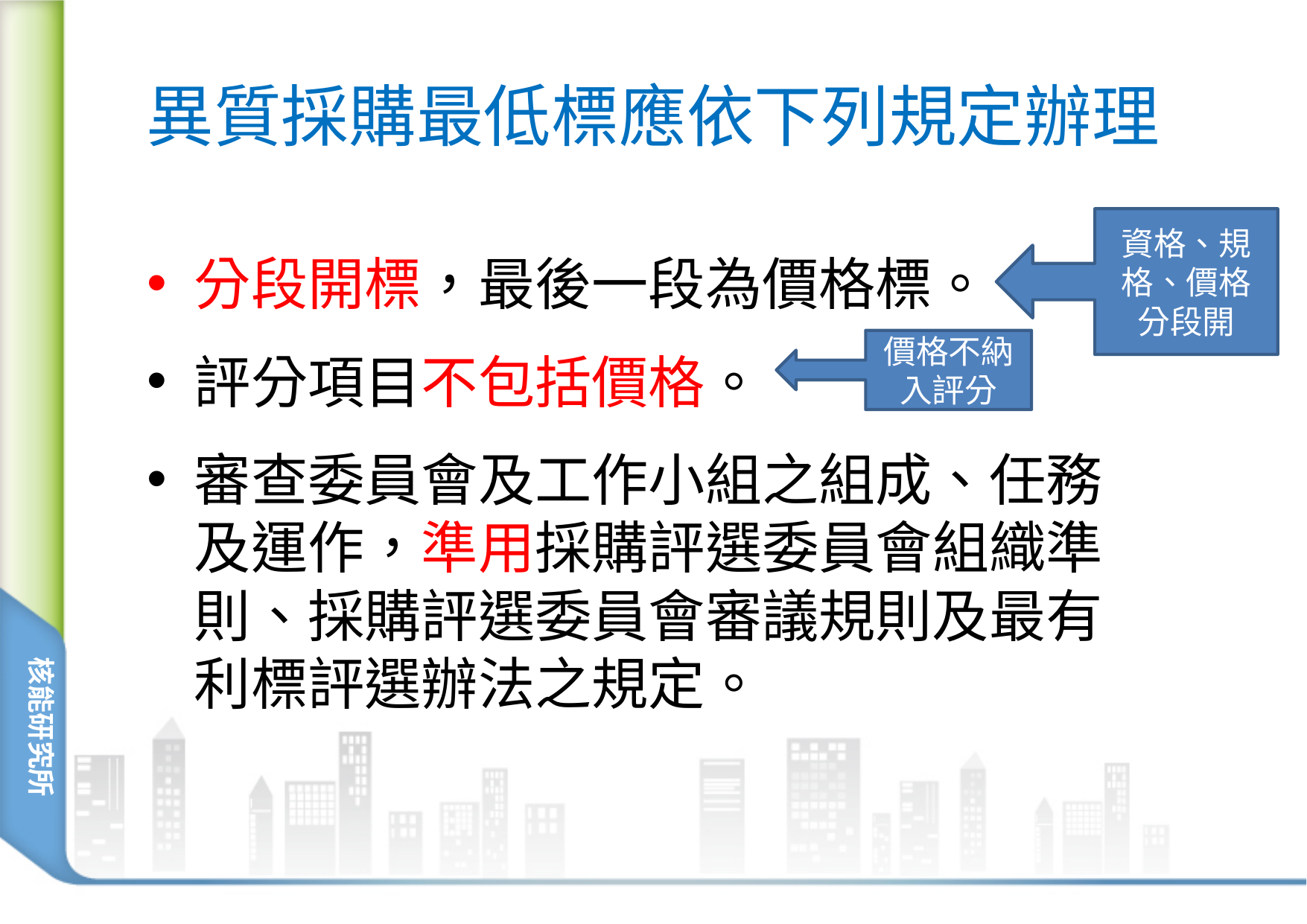

# 異質採購最低標應依下列規定辦理
資格、規格、價格分段開
分段開標，最後一段為價格標。
評分項目不包括價格。
審查委員會及工作小組之組成、任務及運作，準用採購評選委員會組織準則、採購評選委員會審議規則及最有利標評選辦法之規定。
價格不納入評分